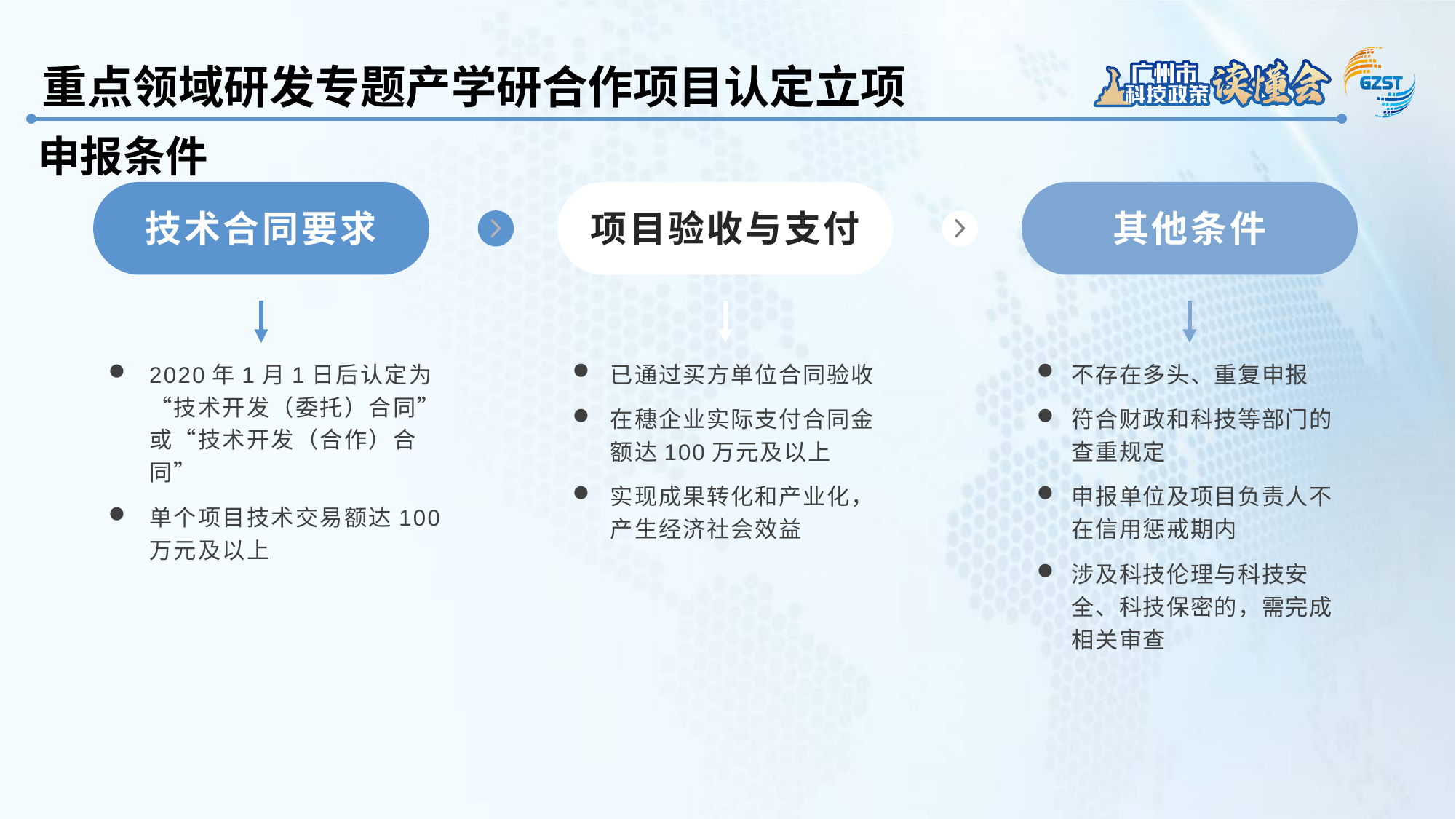

重点领域研发专题产学研合作项目认定立项
申报条件

技术合同要求
项目验收与支付
其他条件

已通过买方单位合同验收
在穗企业实际支付合同金额达100万元及以上
实现成果转化和产业化，产生经济社会效益
不存在多头、重复申报
符合财政和科技等部门的查重规定
申报单位及项目负责人不在信用惩戒期内
涉及科技伦理与科技安全、科技保密的，需完成相关审查
2020年1月1日后认定为“技术开发（委托）合同”或“技术开发（合作）合同”
单个项目技术交易额达100万元及以上